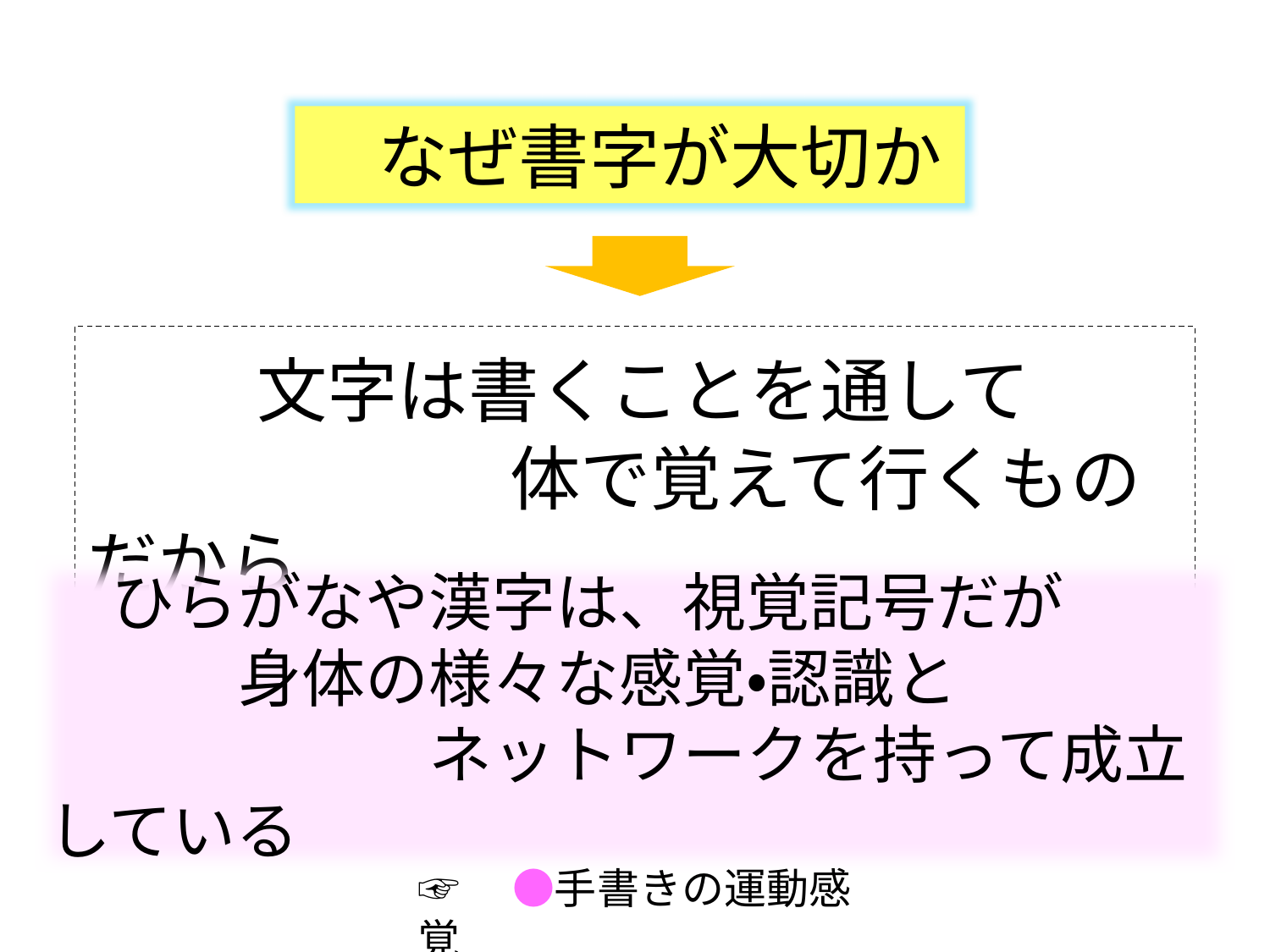

なぜ書字が大切か

　　文字は書くことを通して
　　　　　　体で覚えて行くものだから
　ひらがなや漢字は、視覚記号だが
　　　身体の様々な感覚・認識と
　　　　　　ネットワークを持って成立している
☞　●手書きの運動感覚